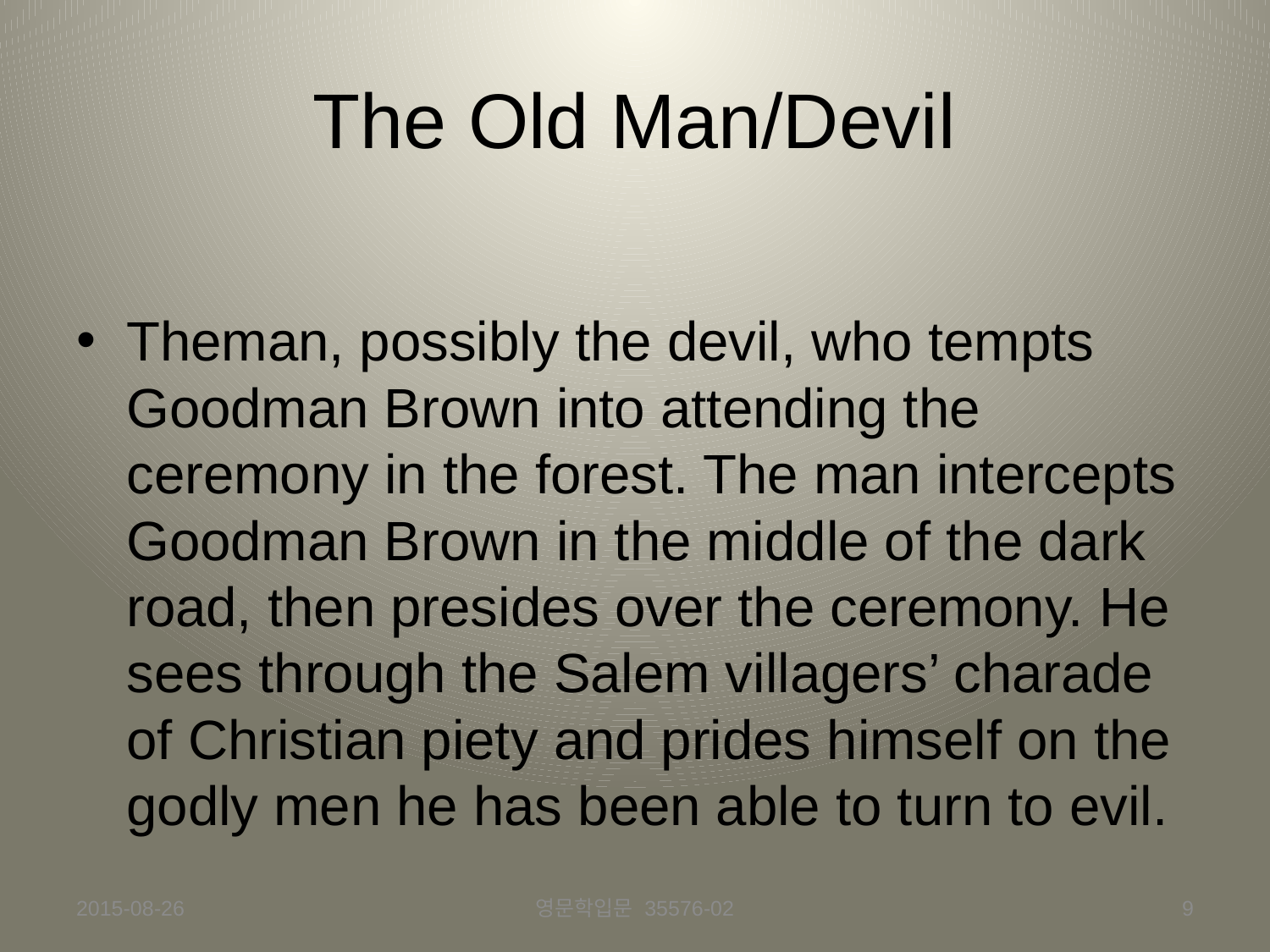

# The Old Man/Devil

Theman, possibly the devil, who tempts Goodman Brown into attending the ceremony in the forest. The man intercepts Goodman Brown in the middle of the dark road, then presides over the ceremony. He sees through the Salem villagers’ charade of Christian piety and prides himself on the godly men he has been able to turn to evil.
2015-08-26
영문학입문 35576-02
9